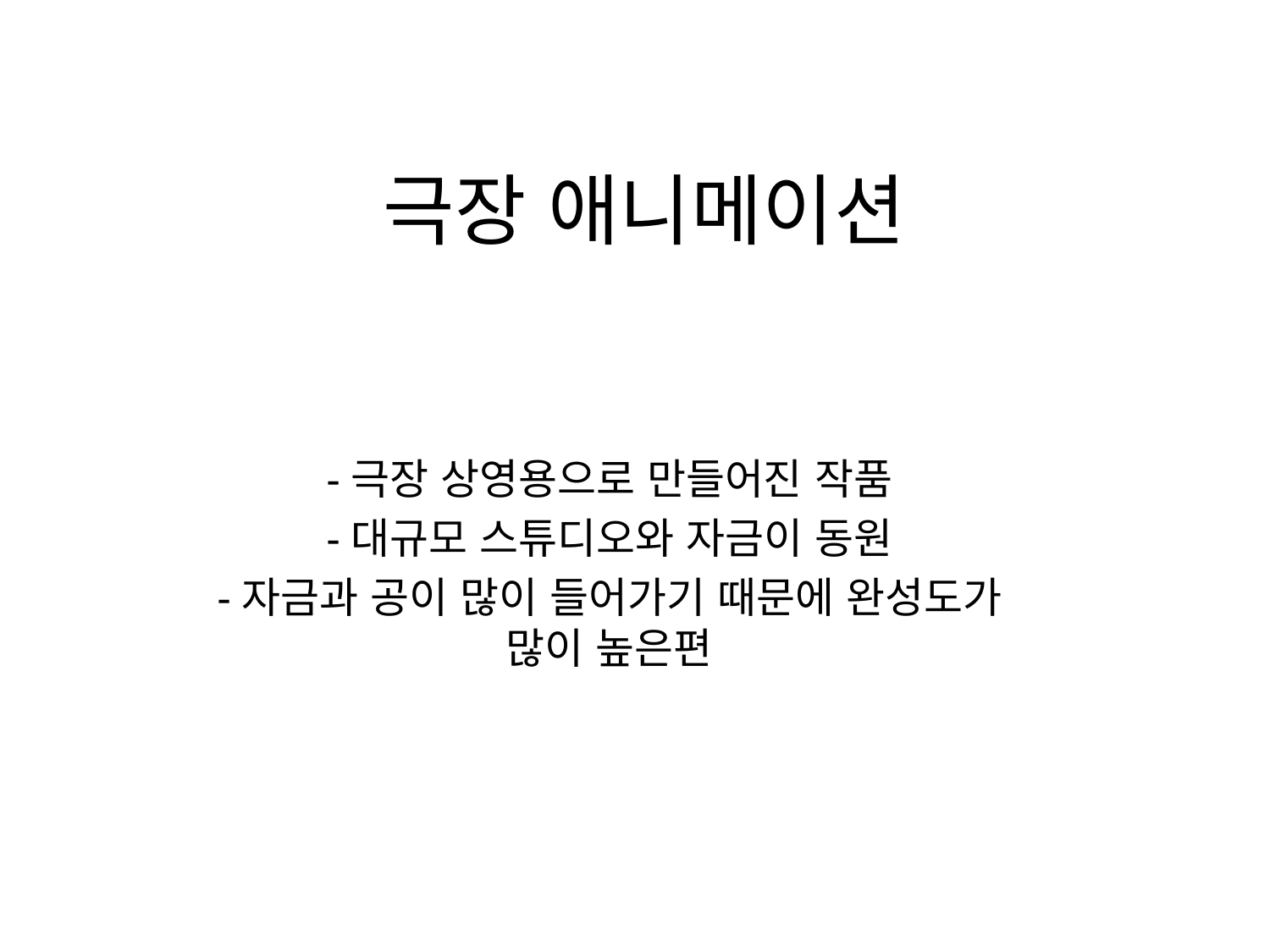

# 극장 애니메이션
-극장 상영용으로 만들어진 작품
-대규모 스튜디오와 자금이 동원
-자금과 공이 많이 들어가기 때문에 완성도가 많이 높은편